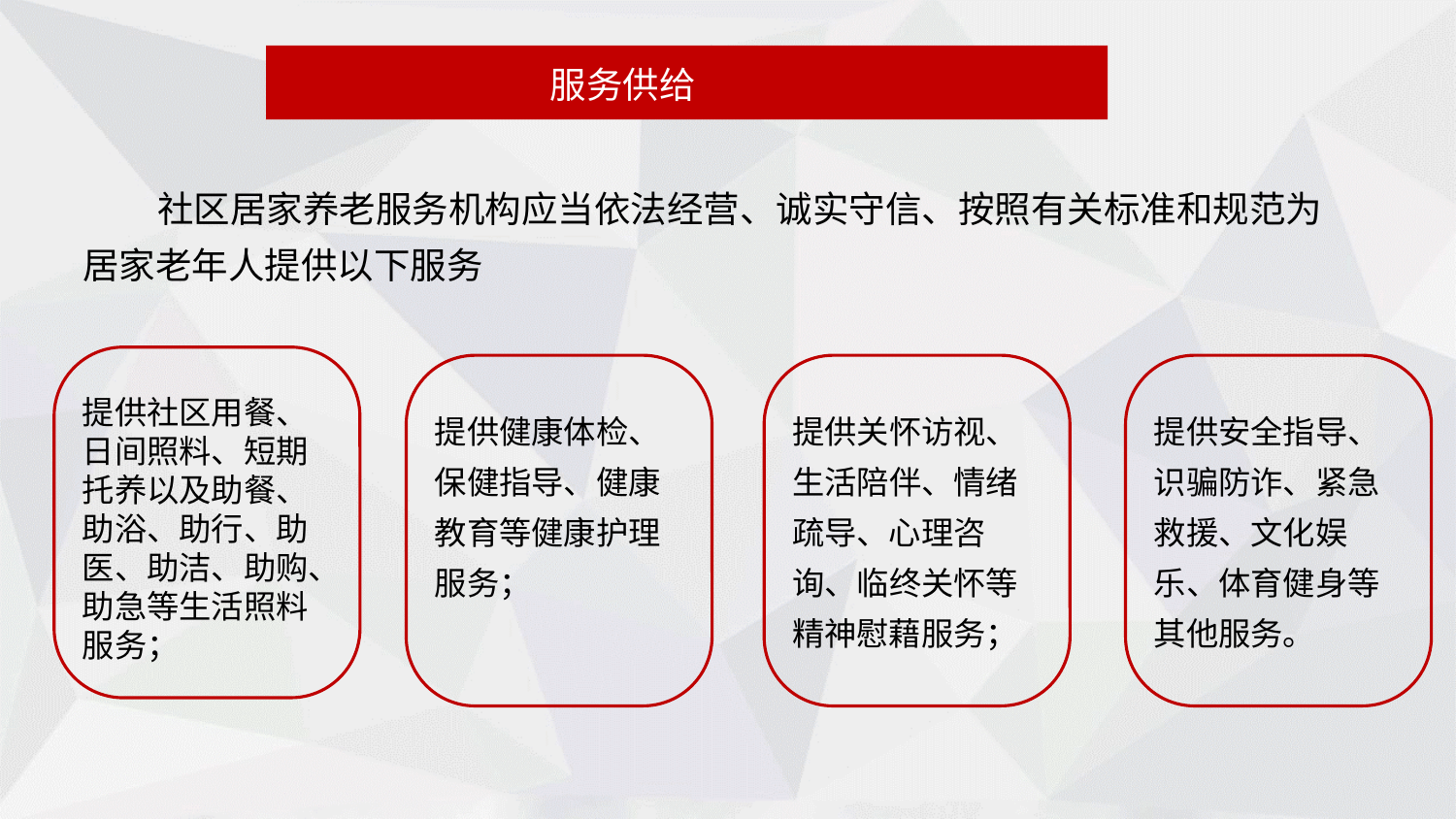

服务供给
        社区居家养老服务机构应当依法经营、诚实守信、按照有关标准和规范为居家老年人提供以下服务

提供社区用餐、日间照料、短期托养以及助餐、助浴、助行、助医、助洁、助购、助急等生活照料服务；
提供健康体检、保健指导、健康教育等健康护理服务；
提供关怀访视、生活陪伴、情绪疏导、心理咨询、临终关怀等精神慰藉服务；
提供安全指导、识骗防诈、紧急救援、文化娱乐、体育健身等其他服务。